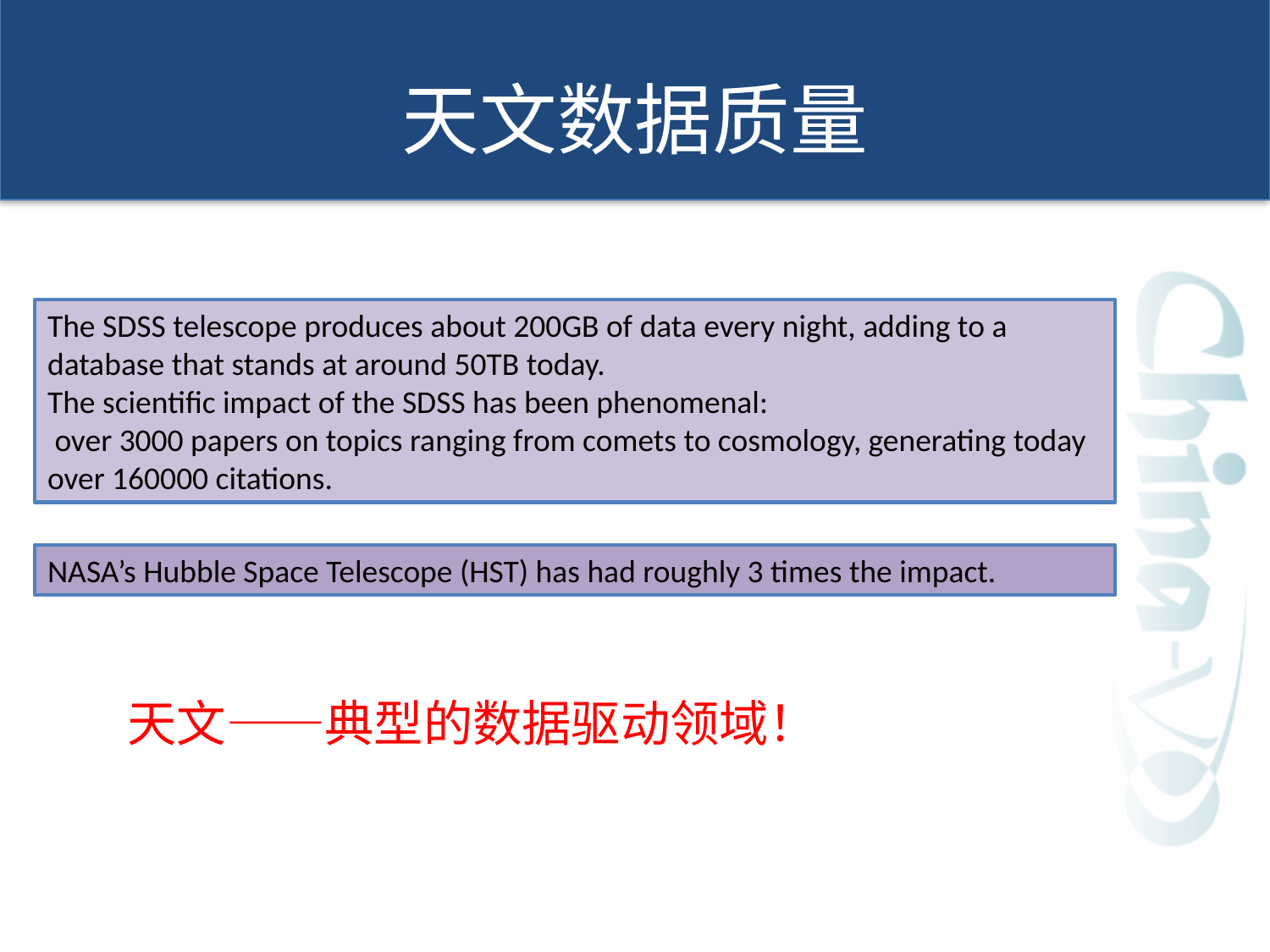

# 天文数据质量
The SDSS telescope produces about 200GB of data every night, adding to a database that stands at around 50TB today.
The scientific impact of the SDSS has been phenomenal:
 over 3000 papers on topics ranging from comets to cosmology, generating today over 160000 citations.
NASA’s Hubble Space Telescope (HST) has had roughly 3 times the impact.
天文——典型的数据驱动领域！